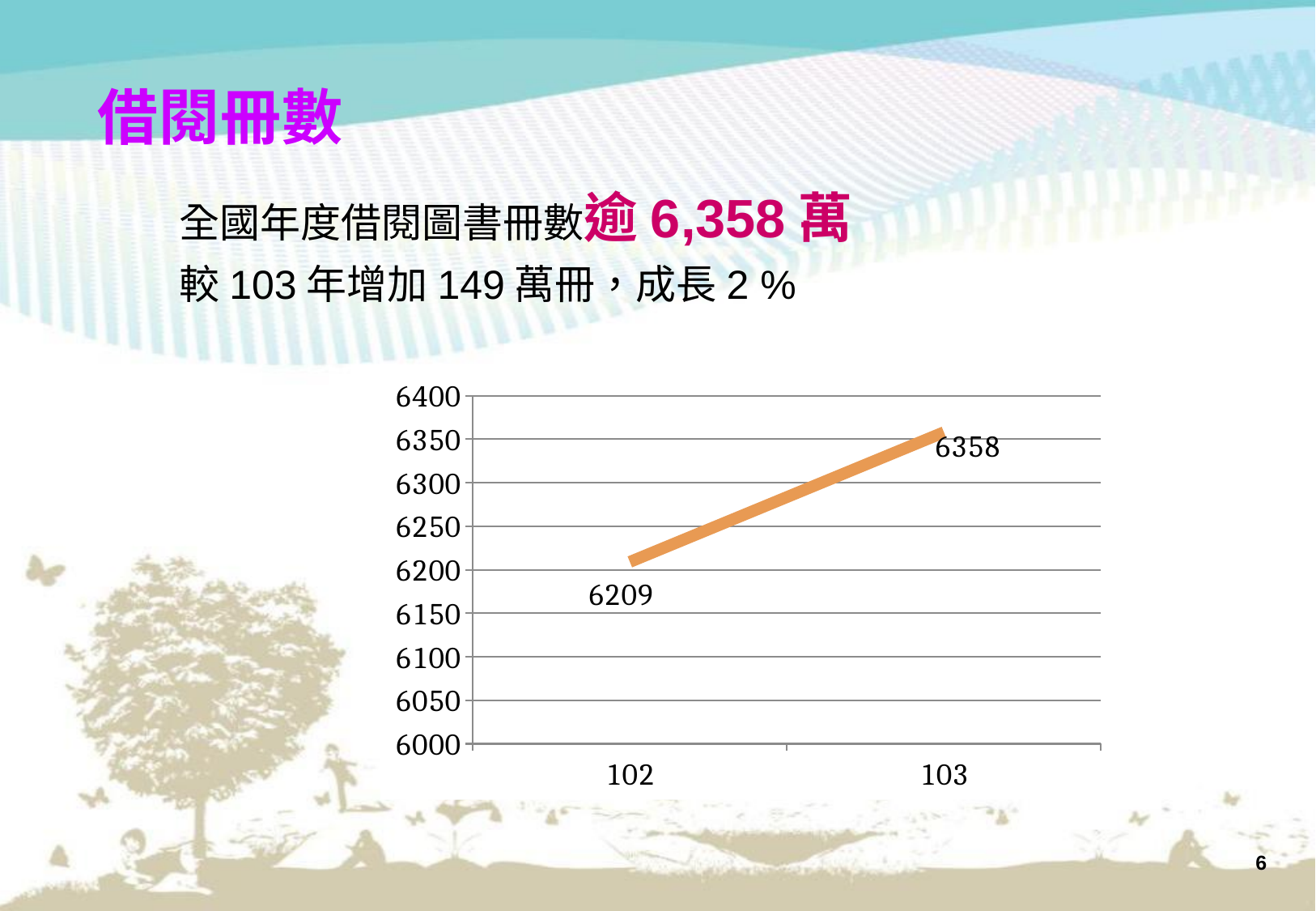

借閱冊數
全國年度借閱圖書冊數逾6,358萬
較103年增加149萬冊，成長2 %

### Chart

| Category |  |
|---|---|
| 102 | 6209.0 |
| 103 | 6358.0 |